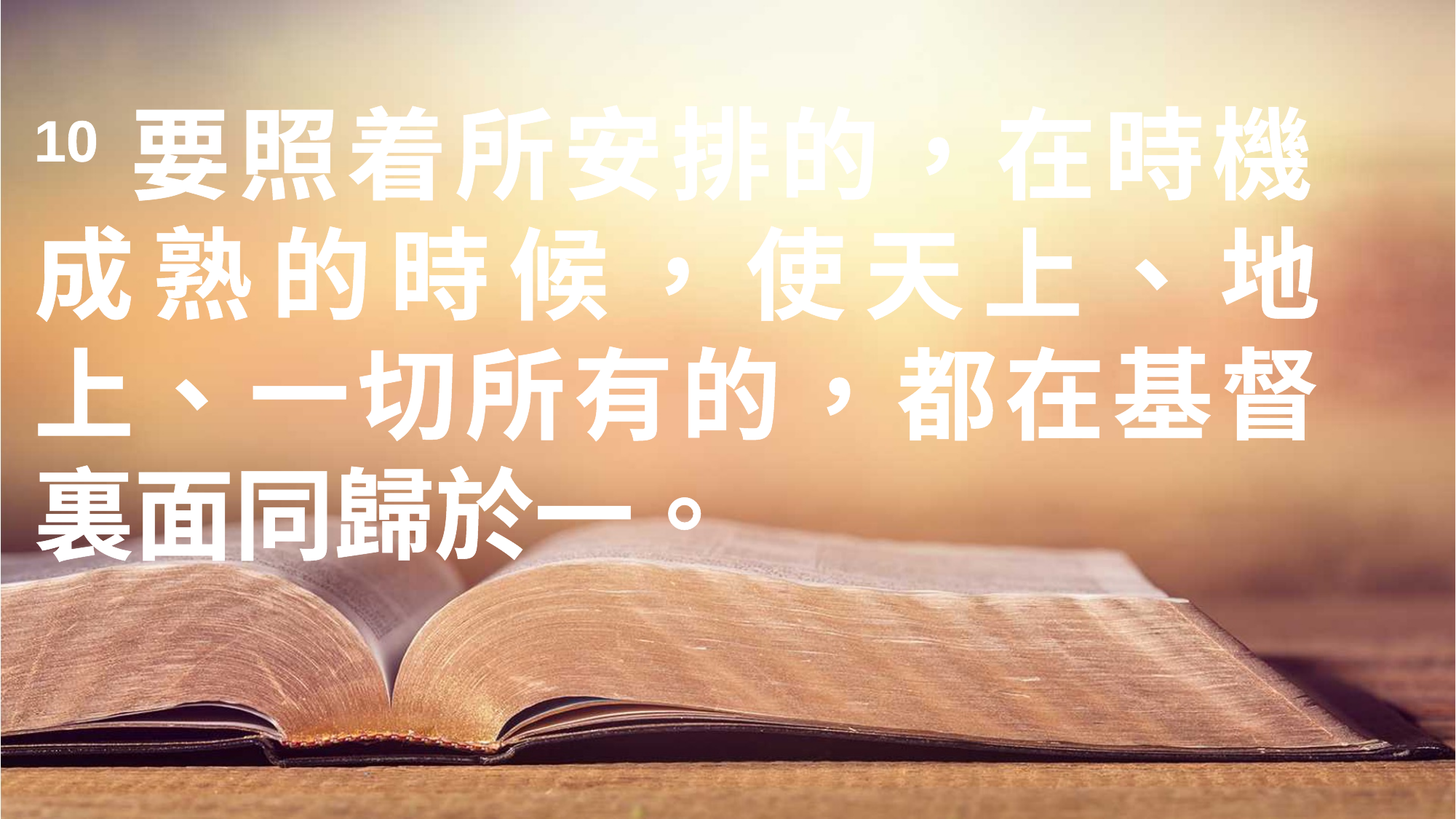

10要照着所安排的，在時機
成熟的時候，使天上、地上、一切所有的，都在基督裏面同歸於一。